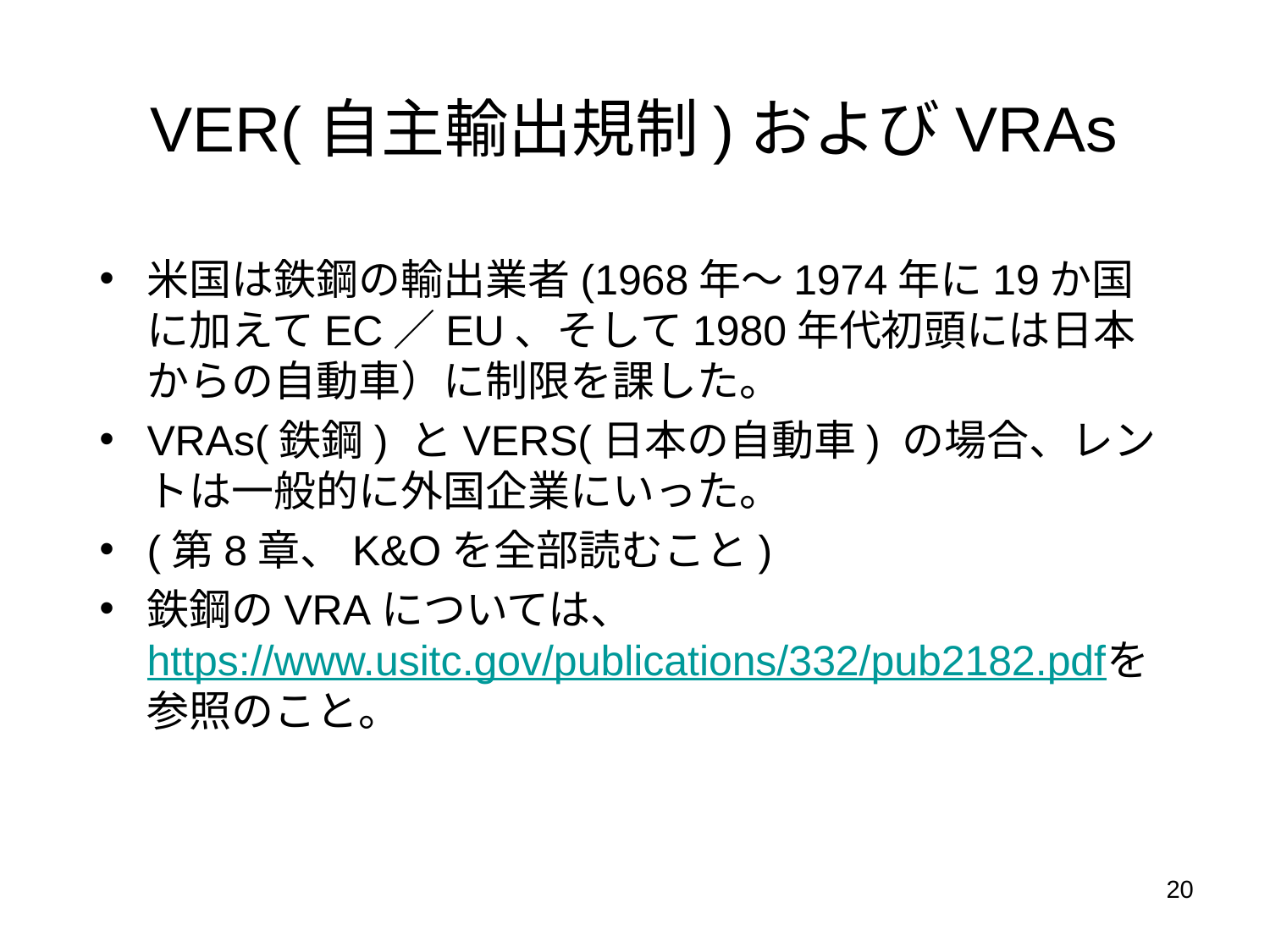

# VER(自主輸出規制)およびVRAs
米国は鉄鋼の輸出業者(1968年～1974年に19か国に加えてEC／EU、そして1980年代初頭には日本からの自動車）に制限を課した。
VRAs(鉄鋼) とVERS(日本の自動車) の場合、レントは一般的に外国企業にいった。
(第8章、K&Oを全部読むこと)
鉄鋼のVRAについては、https://www.usitc.gov/publications/332/pub2182.pdfを参照のこと。

20